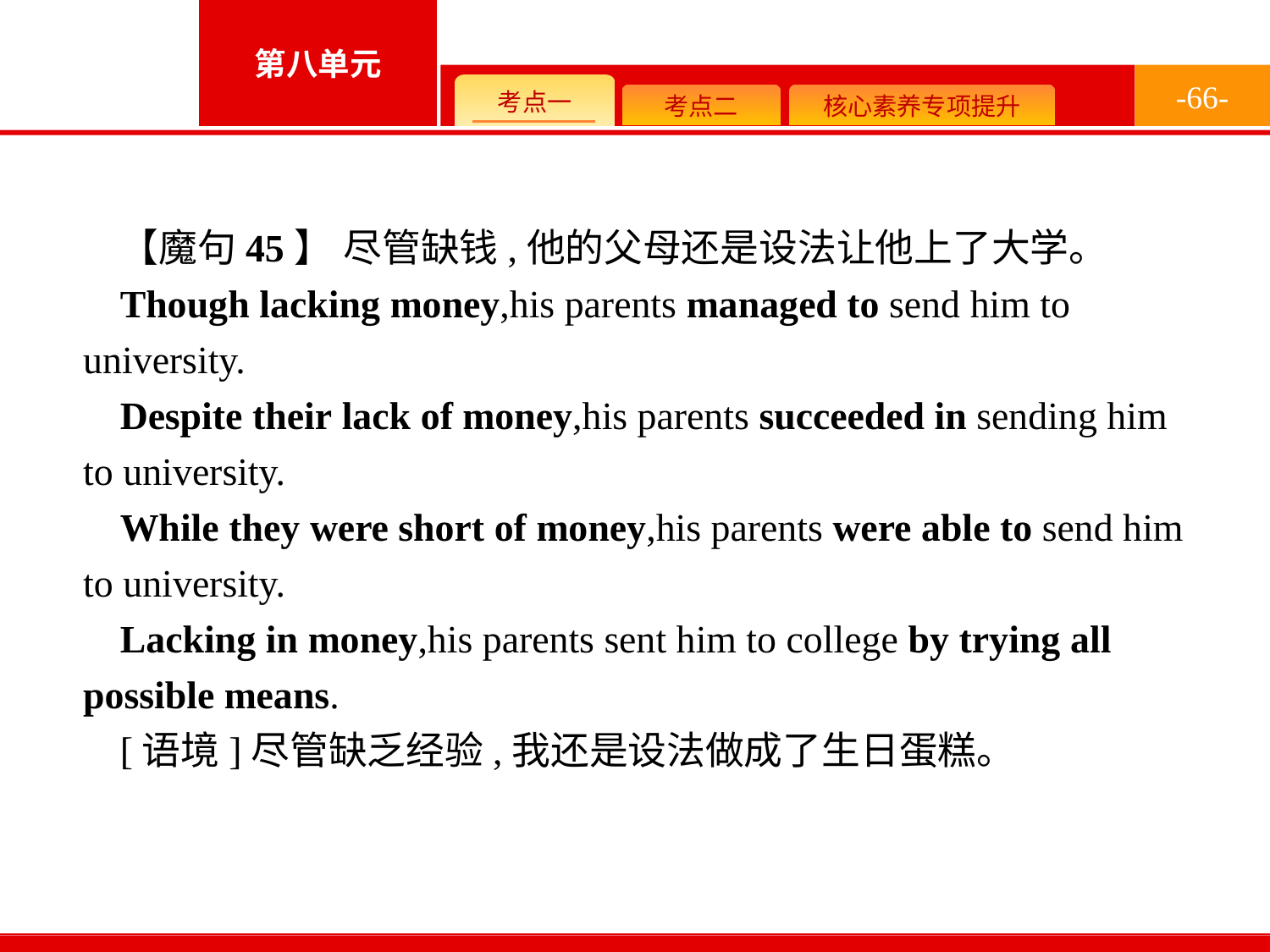

-66-
【魔句45】 尽管缺钱,他的父母还是设法让他上了大学。
Though lacking money,his parents managed to send him to university.
Despite their lack of money,his parents succeeded in sending him to university.
While they were short of money,his parents were able to send him to university.
Lacking in money,his parents sent him to college by trying all possible means.
[语境]尽管缺乏经验,我还是设法做成了生日蛋糕。